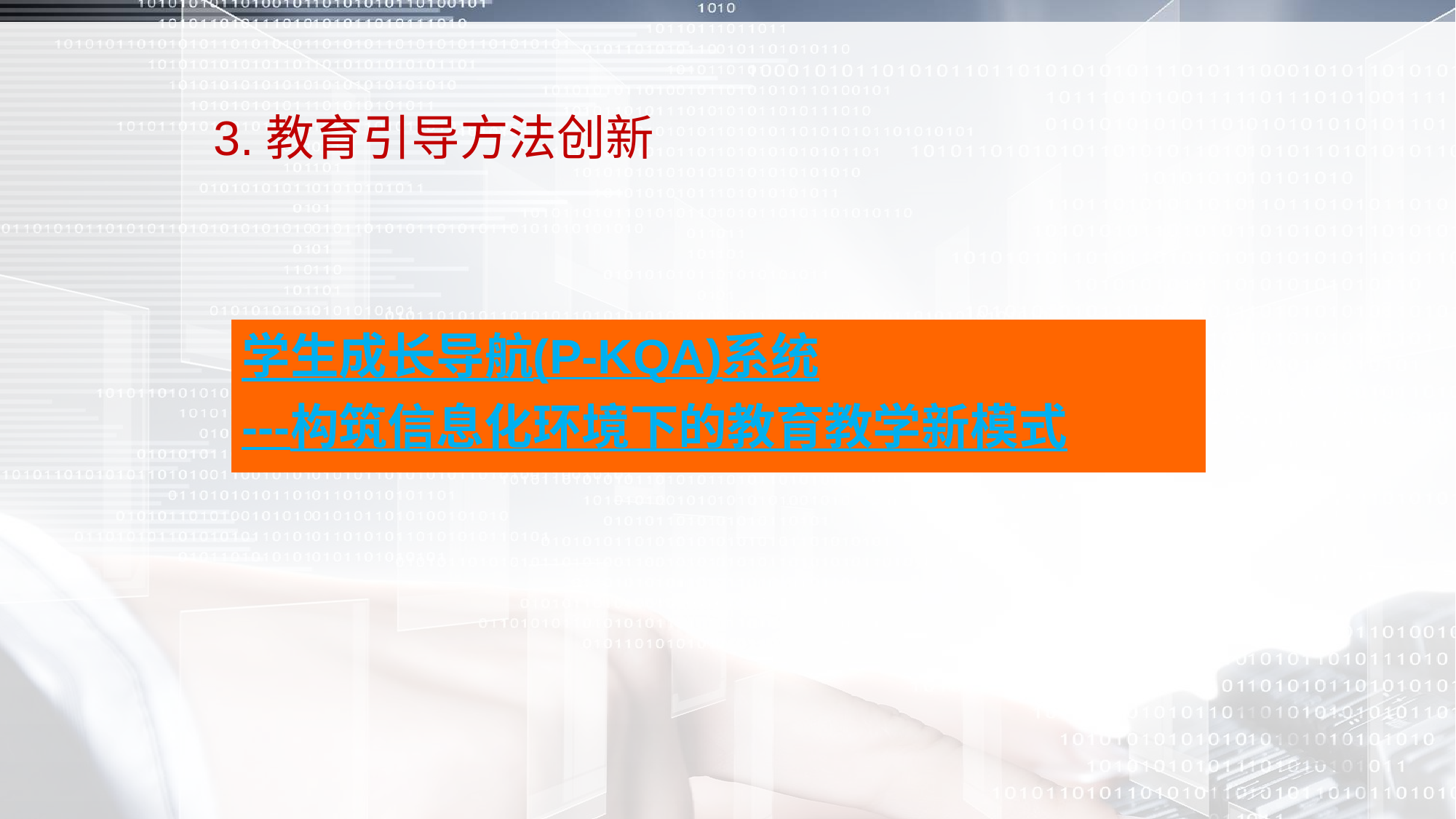

3.教育引导方法创新
#
学生成长导航(P-KQA)系统
---构筑信息化环境下的教育教学新模式